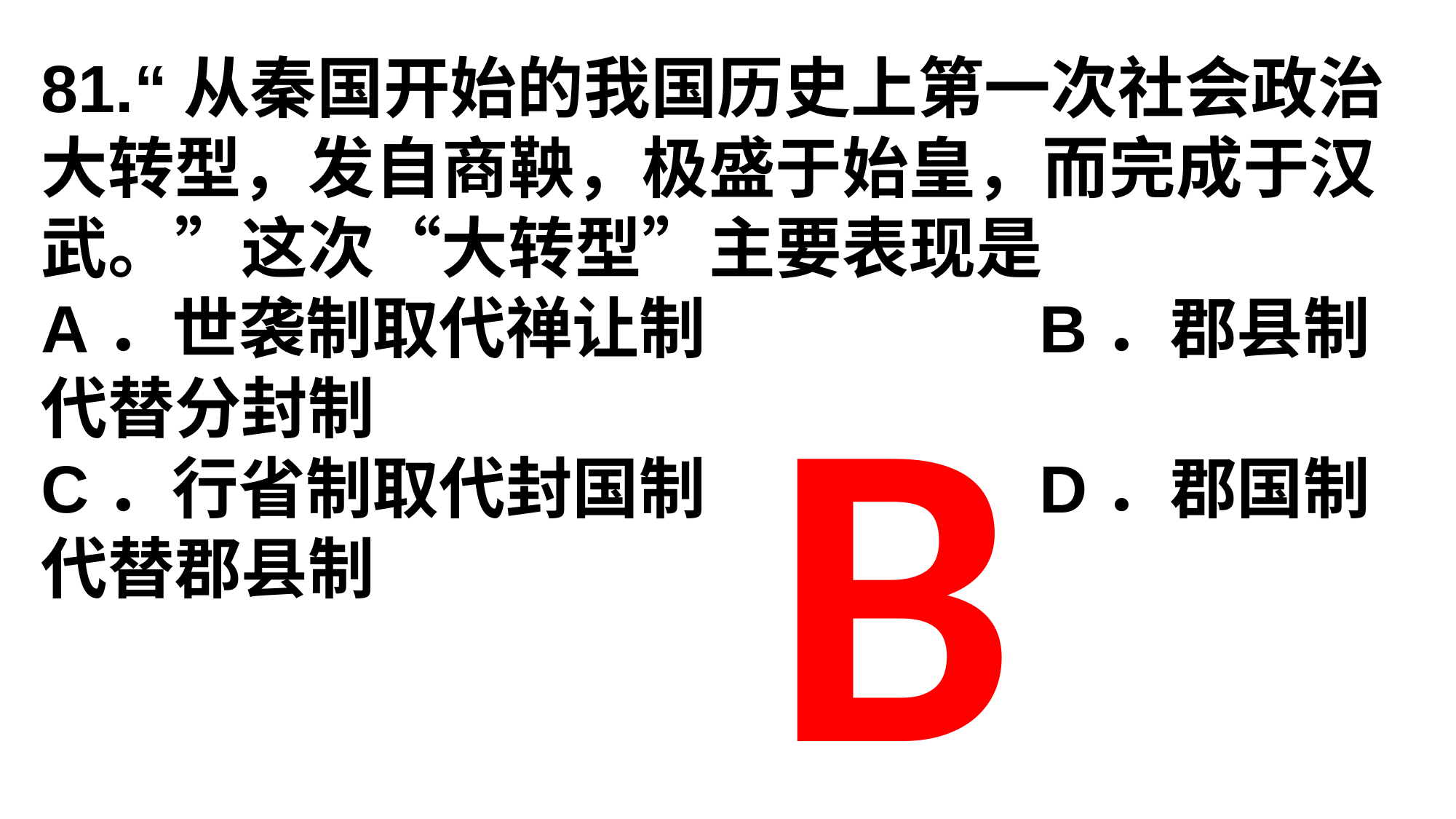

81.“从秦国开始的我国历史上第一次社会政治大转型，发自商鞅，极盛于始皇，而完成于汉武。”这次“大转型”主要表现是
A．世袭制取代禅让制                     B．郡县制代替分封制
C．行省制取代封国制                     D．郡国制代替郡县制
B